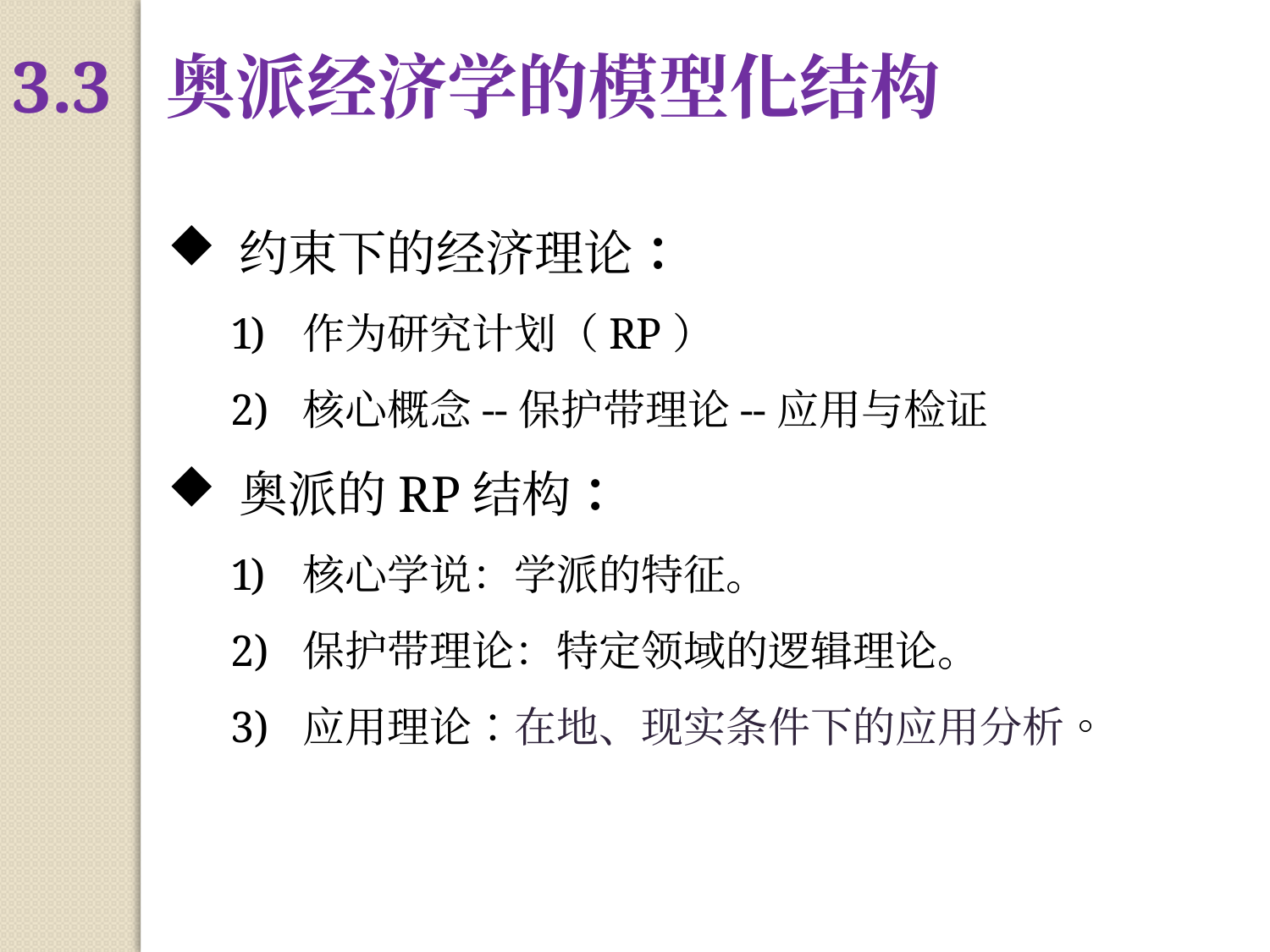

3.3  奥派经济学的模型化结构

约束下的经济理论：
作为研究计划（RP）
核心概念--保护带理论--应用与检证
奥派的RP结构：
核心学说：学派的特征。
保护带理论：特定领域的逻辑理论。
应用理论：在地、现实条件下的应用分析。